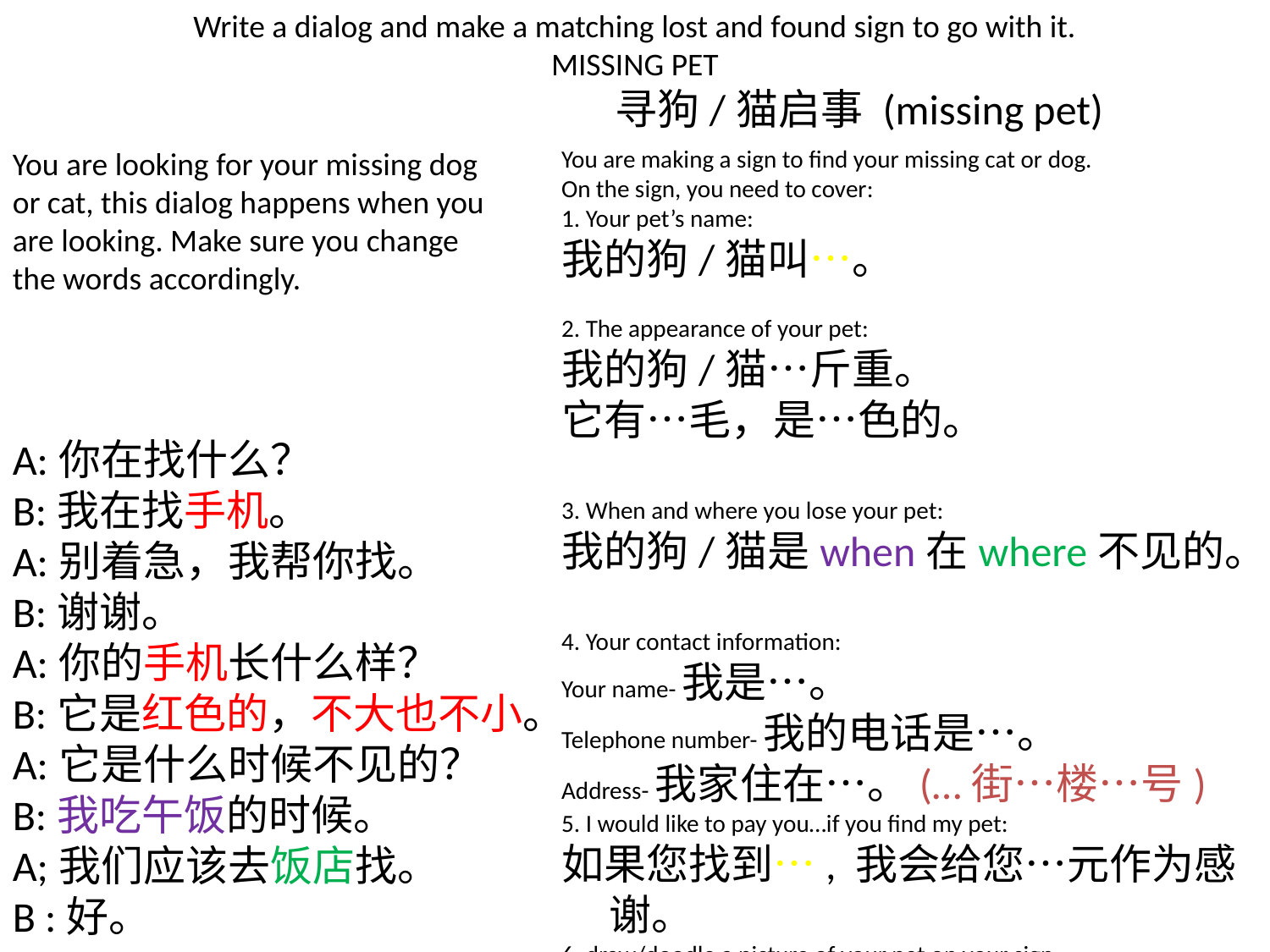

Write a dialog and make a matching lost and found sign to go with it.
MISSING PET
                                              寻狗/猫启事 (missing pet)
You are looking for your missing dog or cat, this dialog happens when you are looking. Make sure you change the words accordingly.

You are making a sign to find your missing cat or dog.
On the sign, you need to cover:
1. Your pet’s name:
我的狗/猫叫…。

2. The appearance of your pet:
我的狗/猫…斤重。
它有…毛，是…色的。

3. When and where you lose your pet:
我的狗/猫是when在where不见的。

4. Your contact information:
Your name-我是…。
Telephone number-我的电话是…。
Address-我家住在…。(…街…楼…号)
5. I would like to pay you…if you find my pet:
如果您找到…, 我会给您…元作为感谢。
6. draw/doodle a picture of your pet on your sign.

A:你在找什么？
B:我在找手机。
A:别着急，我帮你找。
B:谢谢。
A:你的手机长什么样？
B:它是红色的，不大也不小。
A:它是什么时候不见的？
B:我吃午饭的时候。
A;我们应该去饭店找。
B :好。